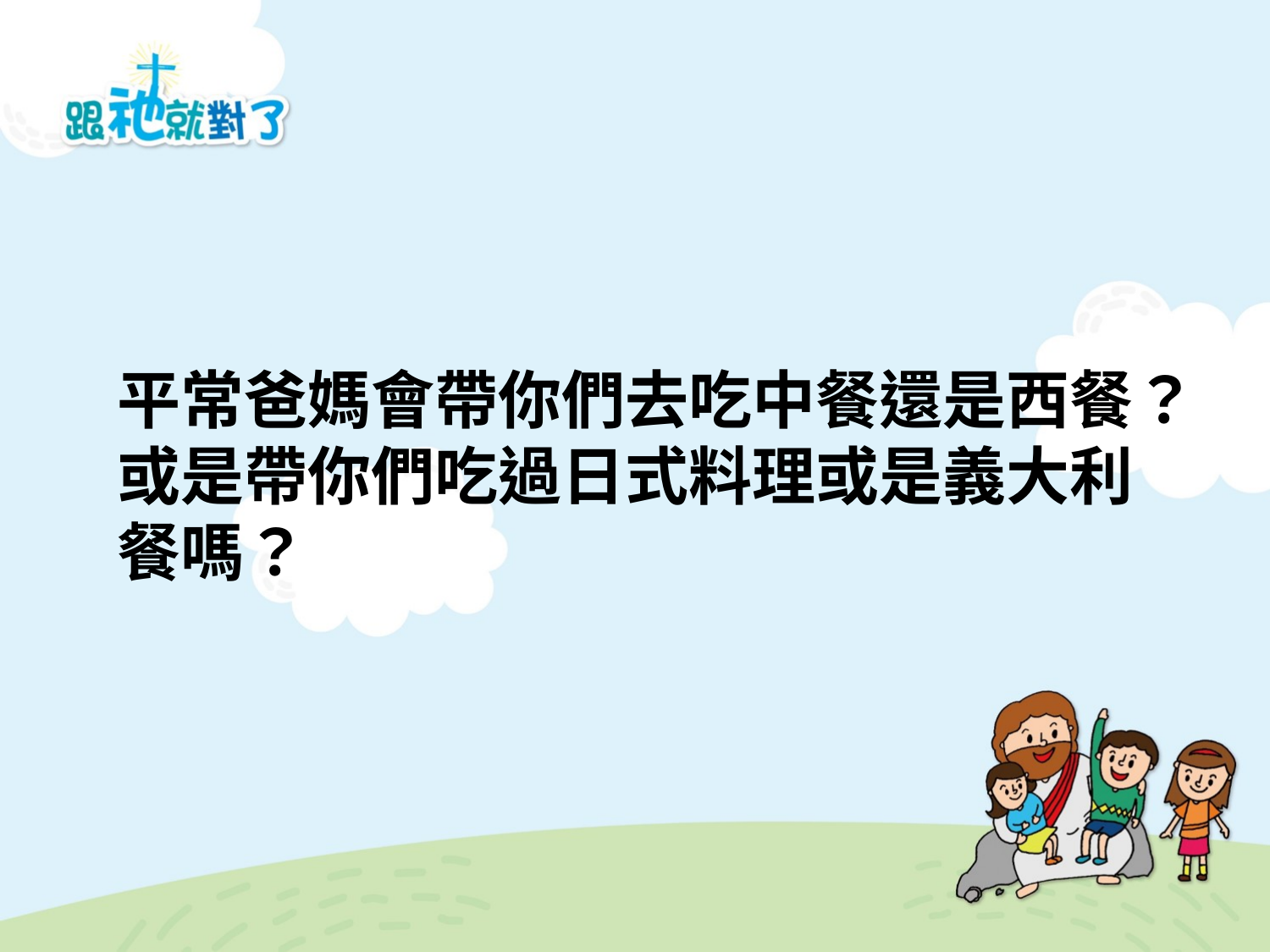

平常爸媽會帶你們去吃中餐還是西餐？或是帶你們吃過日式料理或是義大利餐嗎？